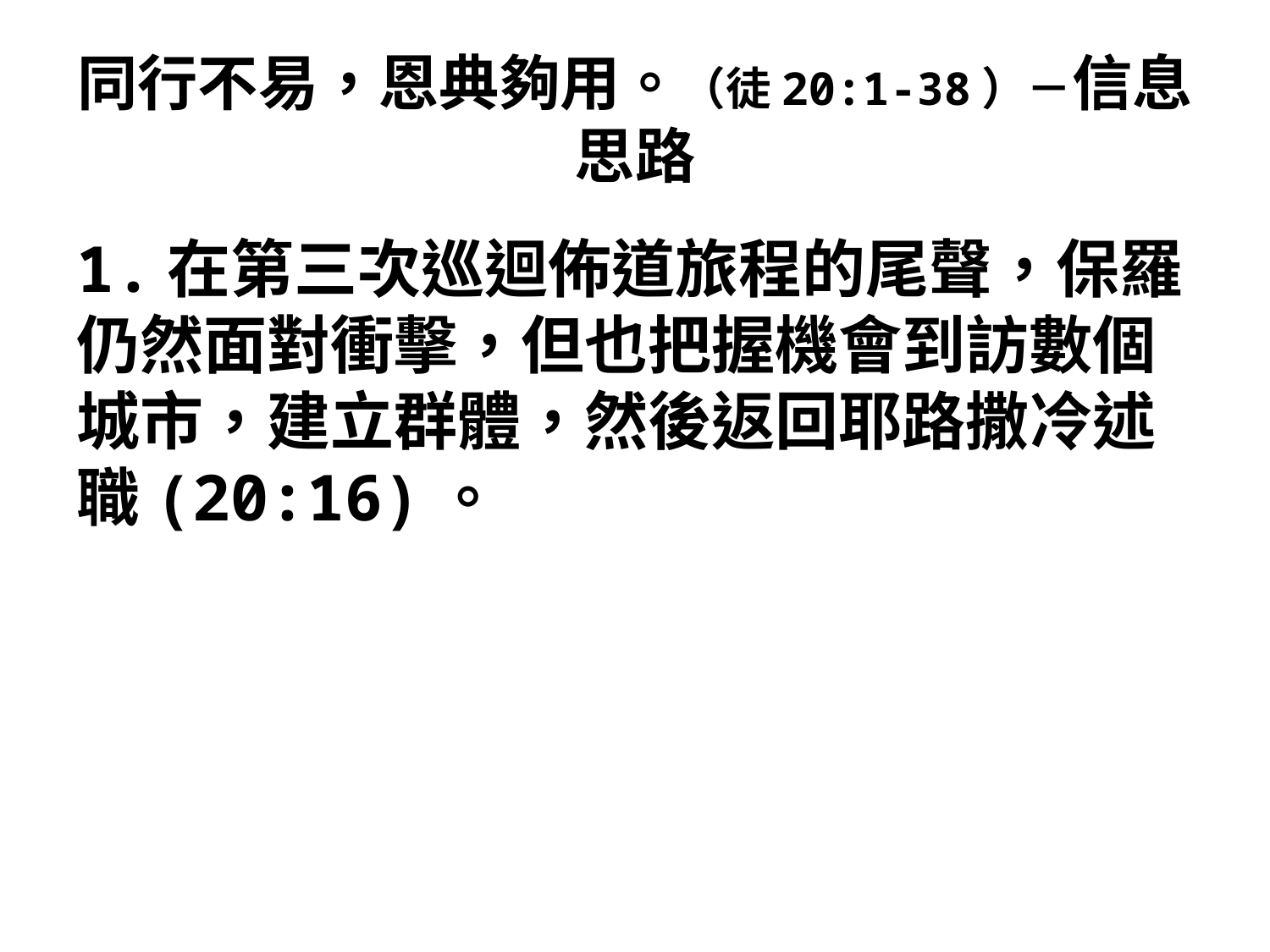

# 同行不易，恩典夠用。（徒20:1-38）－信息思路
1.在第三次巡迴佈道旅程的尾聲，保羅仍然面對衝擊，但也把握機會到訪數個城市，建立群體，然後返回耶路撒冷述職(20:16)。